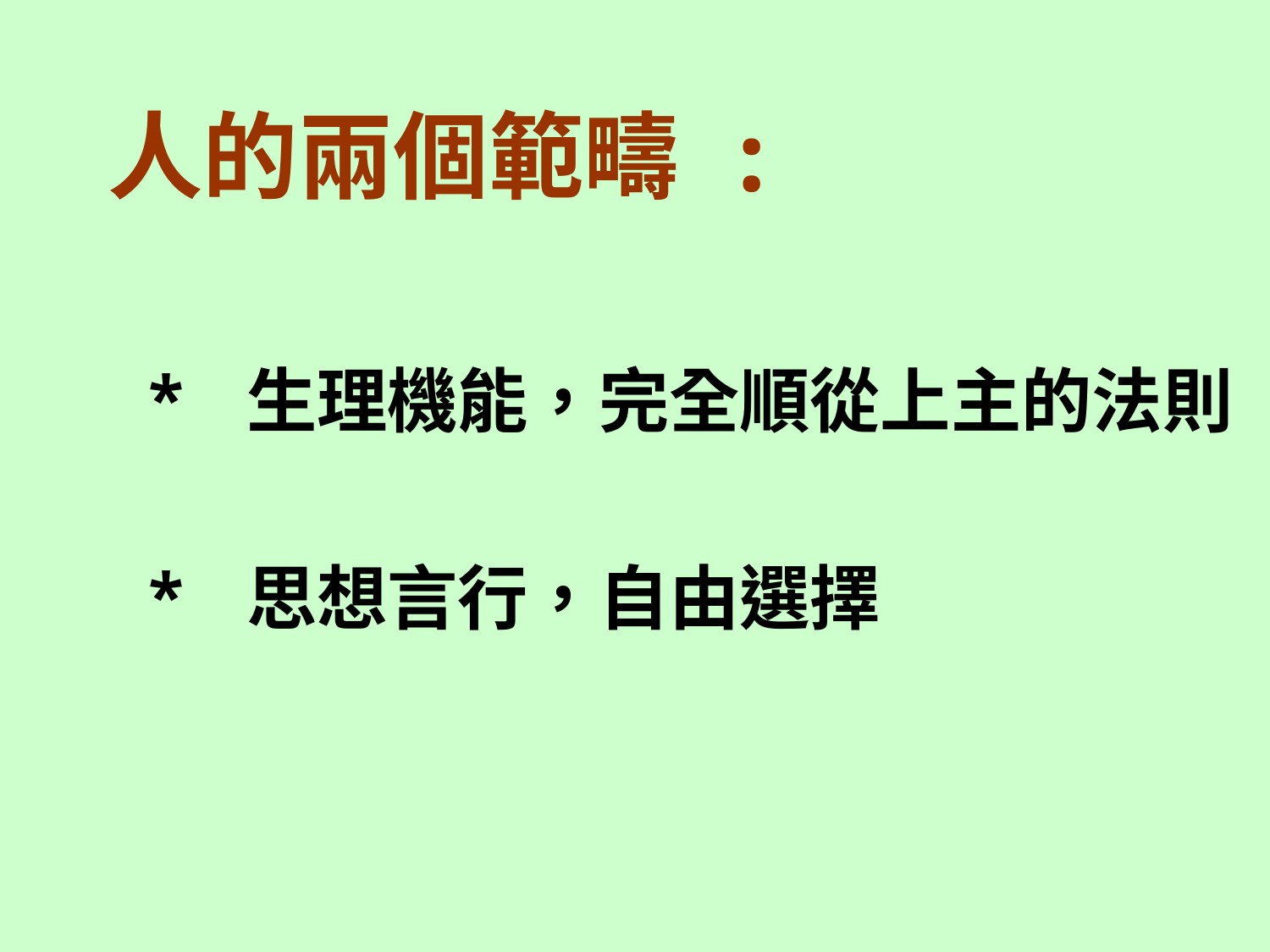

# 人的兩個範疇 :

 * 生理機能，完全順從上主的法則

 * 思想言行，自由選擇